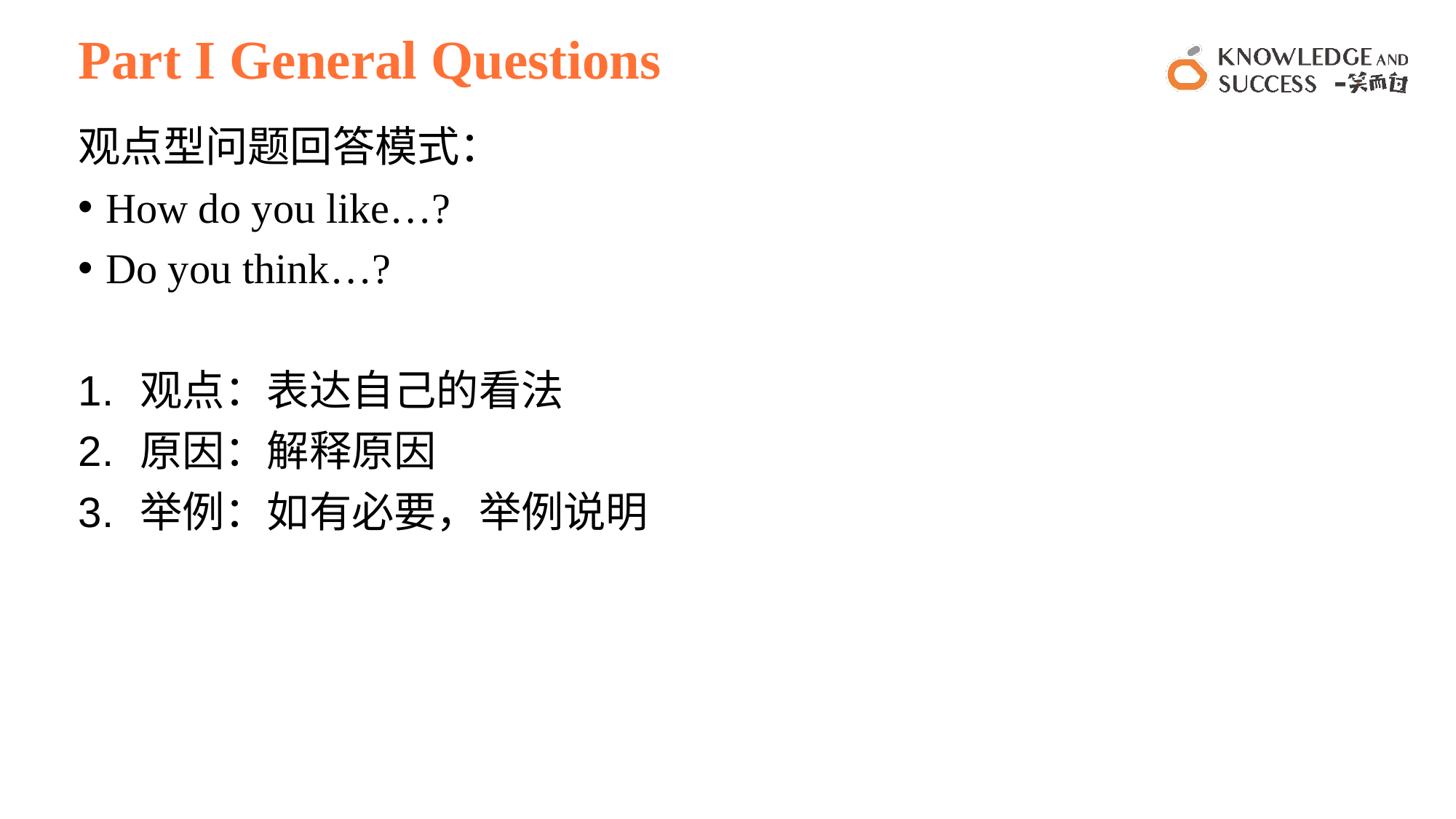

# Part I General Questions
观点型问题回答模式：
How do you like…?
Do you think…?

观点：表达自己的看法
原因：解释原因
举例：如有必要，举例说明